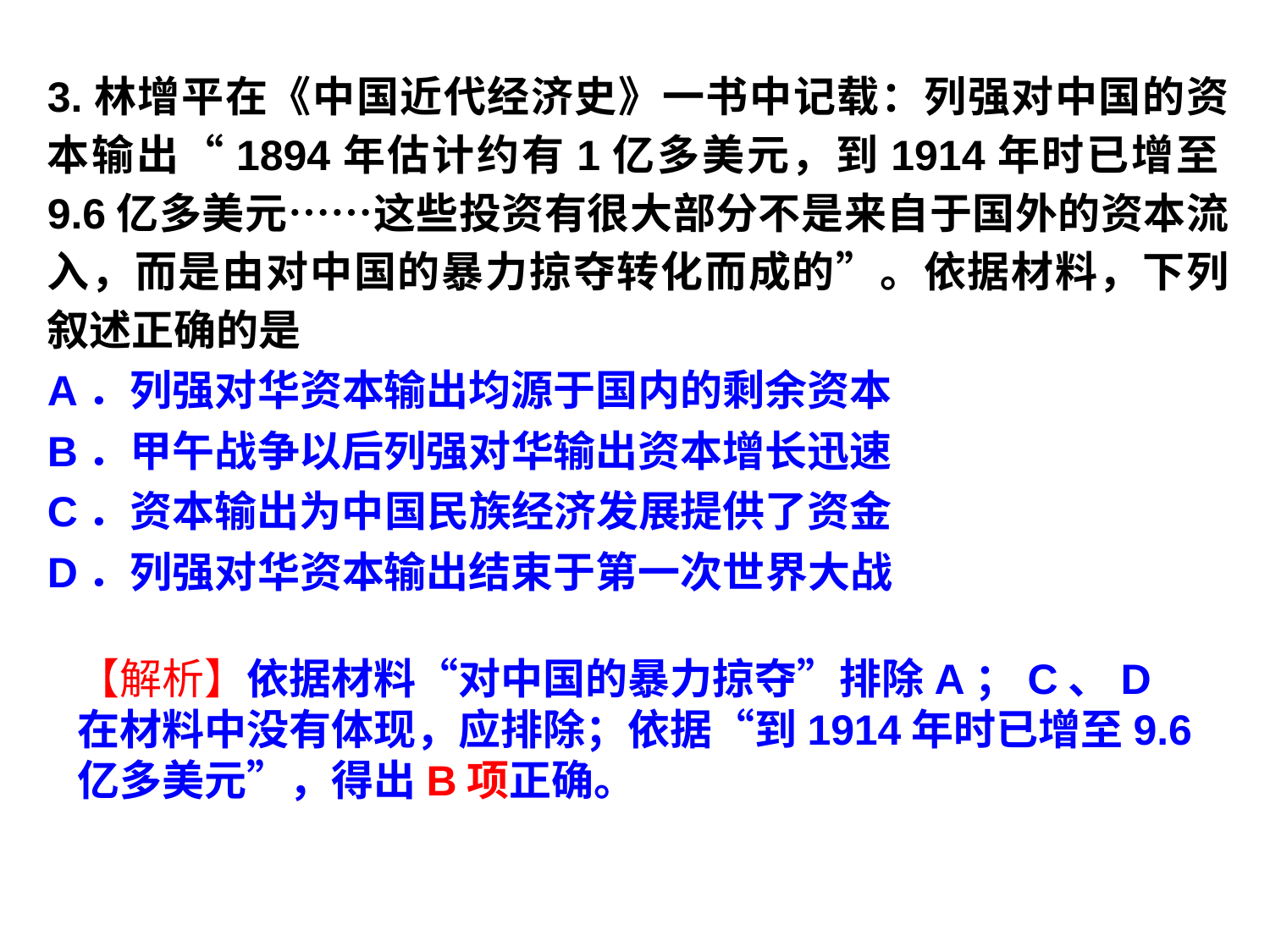

3.林增平在《中国近代经济史》一书中记载：列强对中国的资本输出“1894年估计约有1亿多美元，到1914年时已增至9.6亿多美元……这些投资有很大部分不是来自于国外的资本流入，而是由对中国的暴力掠夺转化而成的”。依据材料，下列叙述正确的是
A．列强对华资本输出均源于国内的剩余资本
B．甲午战争以后列强对华输出资本增长迅速
C．资本输出为中国民族经济发展提供了资金
D．列强对华资本输出结束于第一次世界大战
【解析】依据材料“对中国的暴力掠夺”排除A；C、D在材料中没有体现，应排除；依据“到1914年时已增至9.6亿多美元”，得出B项正确。